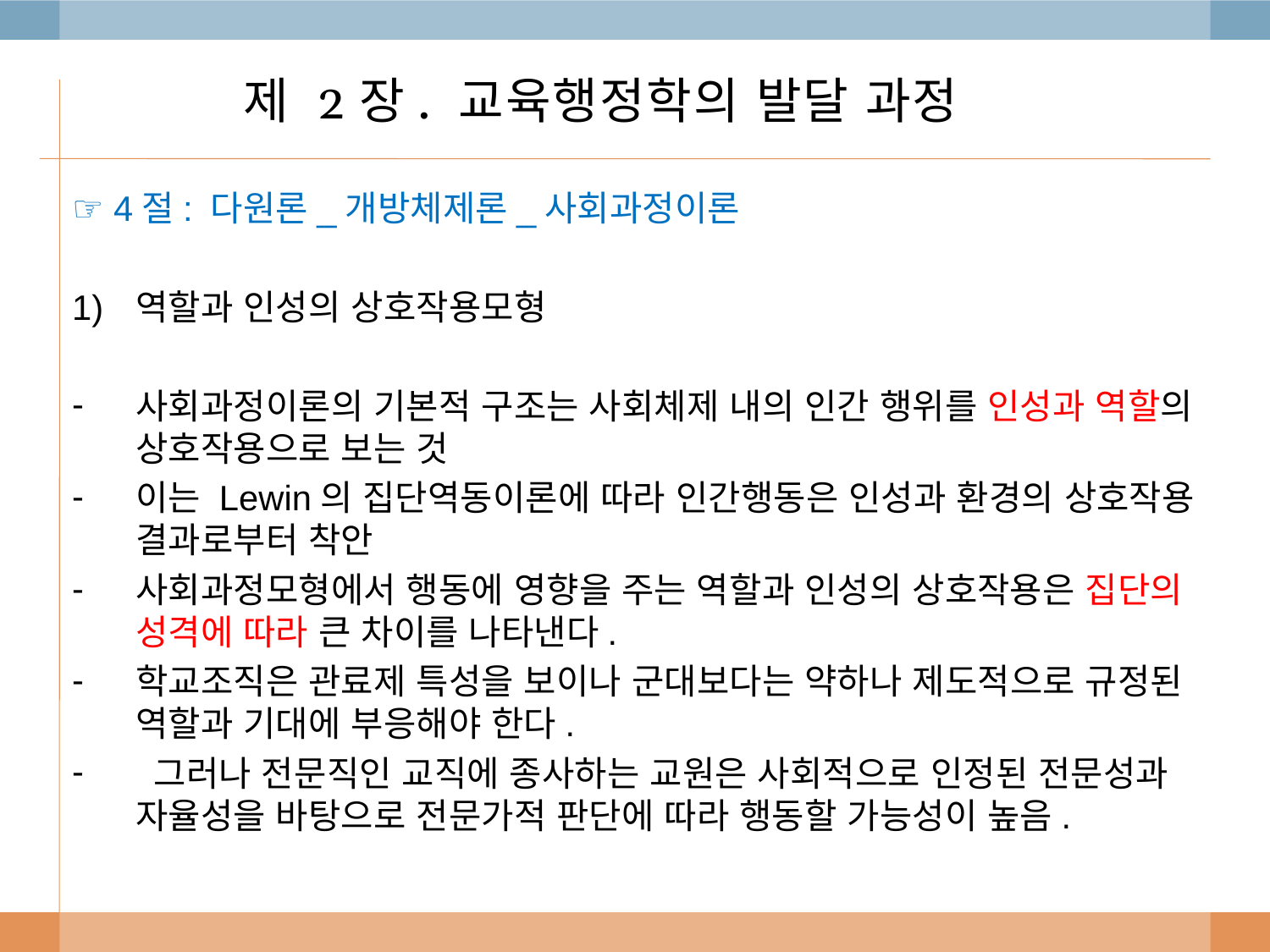

# 제 2장. 교육행정학의 발달 과정
☞ 4절: 다원론_개방체제론_사회과정이론

역할과 인성의 상호작용모형

사회과정이론의 기본적 구조는 사회체제 내의 인간 행위를 인성과 역할의 상호작용으로 보는 것
이는 Lewin의 집단역동이론에 따라 인간행동은 인성과 환경의 상호작용 결과로부터 착안
사회과정모형에서 행동에 영향을 주는 역할과 인성의 상호작용은 집단의 성격에 따라 큰 차이를 나타낸다.
학교조직은 관료제 특성을 보이나 군대보다는 약하나 제도적으로 규정된 역할과 기대에 부응해야 한다.
 그러나 전문직인 교직에 종사하는 교원은 사회적으로 인정된 전문성과 자율성을 바탕으로 전문가적 판단에 따라 행동할 가능성이 높음.